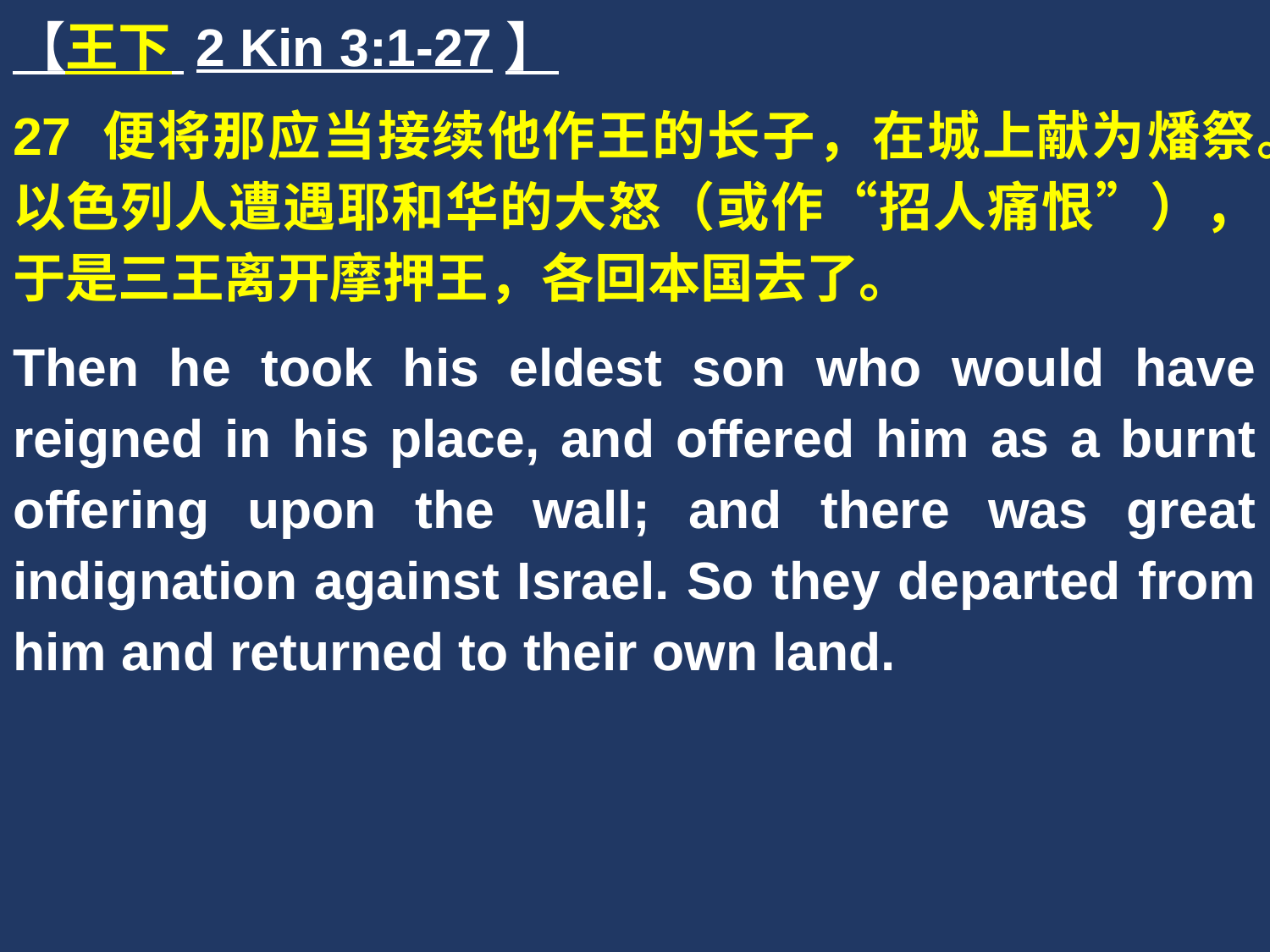

【王下 2 Kin 3:1-27】
27 便将那应当接续他作王的长子，在城上献为燔祭。以色列人遭遇耶和华的大怒（或作“招人痛恨”），于是三王离开摩押王，各回本国去了。
Then he took his eldest son who would have reigned in his place, and offered him as a burnt offering upon the wall; and there was great indignation against Israel. So they departed from him and returned to their own land.